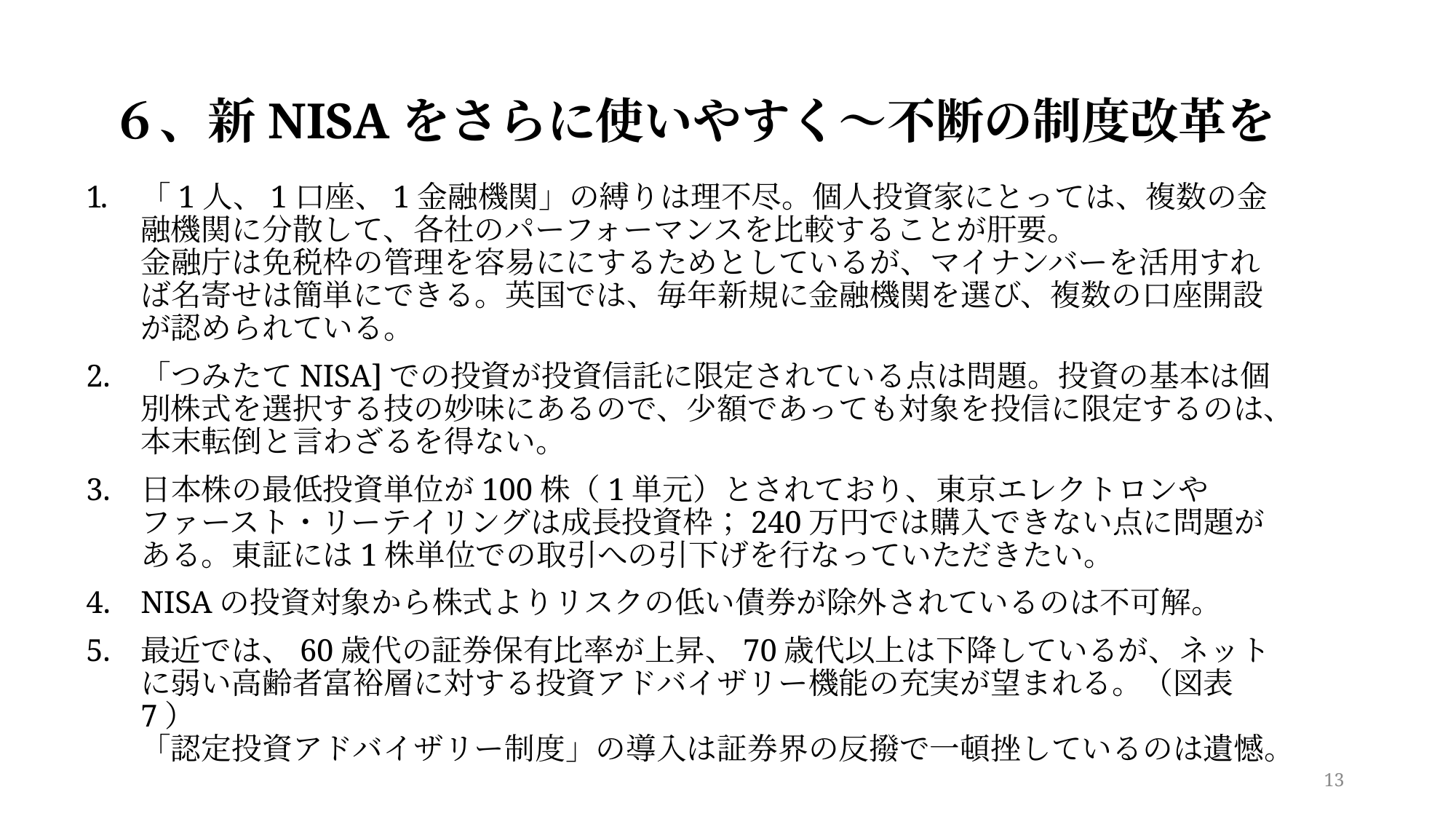

# ６、新NISAをさらに使いやすく～不断の制度改革を
「1人、1口座、1金融機関」の縛りは理不尽。個人投資家にとっては、複数の金融機関に分散して、各社のパーフォーマンスを比較することが肝要。
金融庁は免税枠の管理を容易ににするためとしているが、マイナンバーを活用すれば名寄せは簡単にできる。英国では、毎年新規に金融機関を選び、複数の口座開設が認められている。
「つみたてNISA]での投資が投資信託に限定されている点は問題。投資の基本は個別株式を選択する技の妙味にあるので、少額であっても対象を投信に限定するのは、本末転倒と言わざるを得ない。
日本株の最低投資単位が100株（1単元）とされており、東京エレクトロンやファースト・リーテイリングは成長投資枠；240万円では購入できない点に問題がある。東証には1株単位での取引への引下げを行なっていただきたい。
NISAの投資対象から株式よりリスクの低い債券が除外されているのは不可解。
最近では、60歳代の証券保有比率が上昇、70歳代以上は下降しているが、ネットに弱い高齢者富裕層に対する投資アドバイザリー機能の充実が望まれる。（図表7）
「認定投資アドバイザリー制度」の導入は証券界の反撥で一頓挫しているのは遺憾。
13